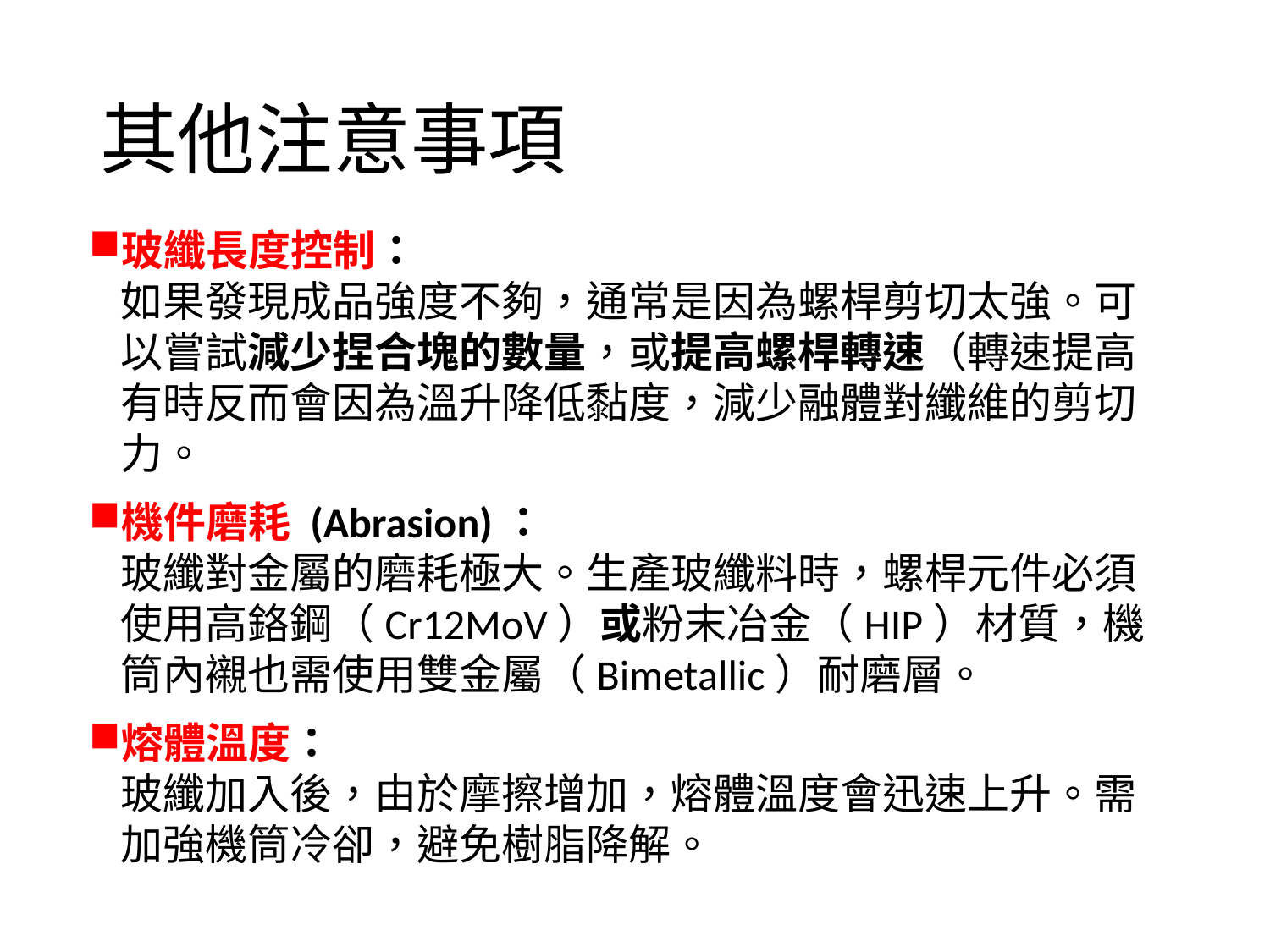

# 其他注意事項
玻纖長度控制：
如果發現成品強度不夠，通常是因為螺桿剪切太強。可以嘗試減少捏合塊的數量，或提高螺桿轉速（轉速提高有時反而會因為溫升降低黏度，減少融體對纖維的剪切力。
機件磨耗 (Abrasion)：
玻纖對金屬的磨耗極大。生產玻纖料時，螺桿元件必須使用高鉻鋼（Cr12MoV）或粉末冶金（HIP）材質，機筒內襯也需使用雙金屬（Bimetallic）耐磨層。
熔體溫度：
玻纖加入後，由於摩擦增加，熔體溫度會迅速上升。需加強機筒冷卻，避免樹脂降解。